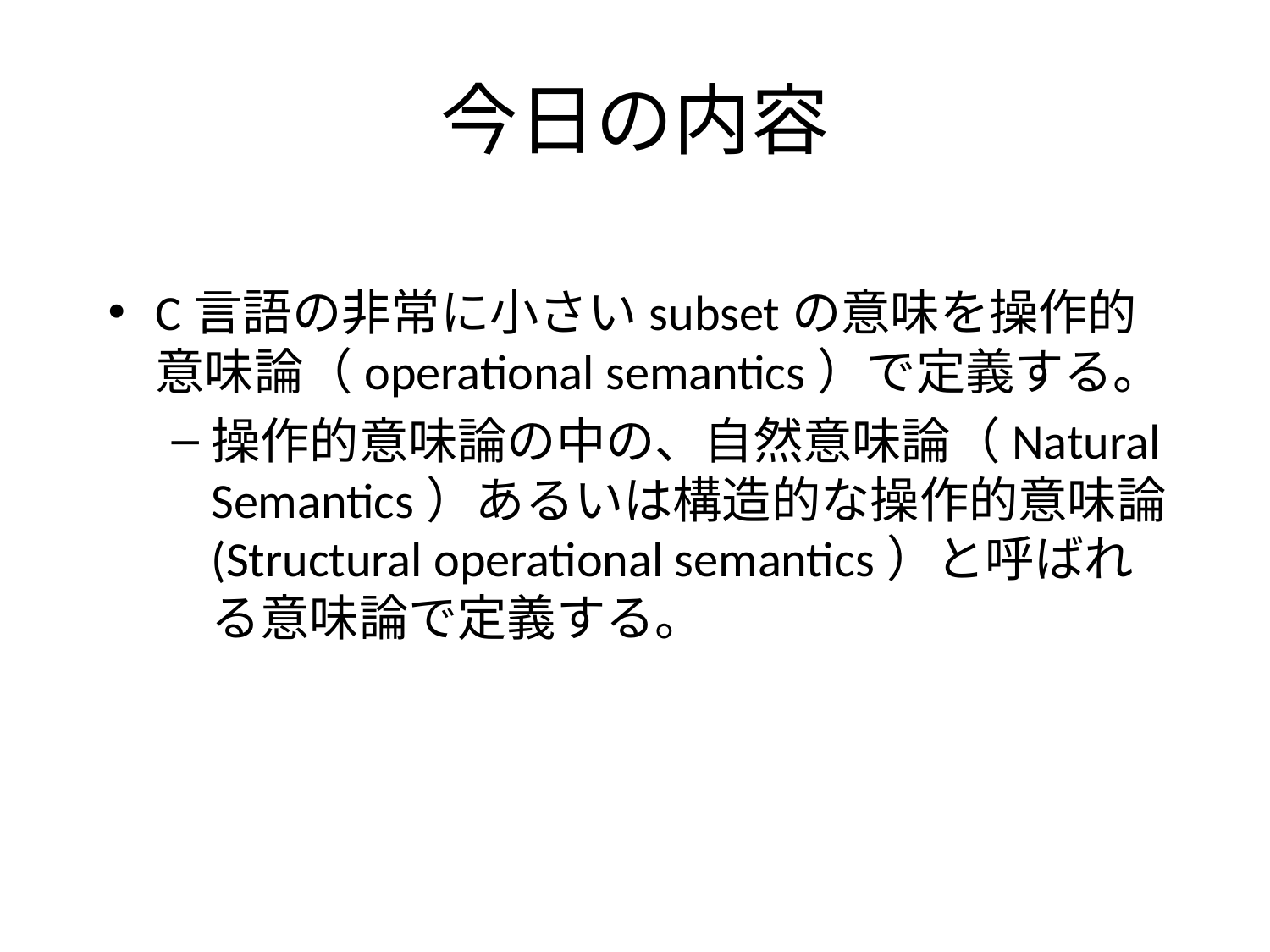

# 今日の内容
C言語の非常に小さいsubsetの意味を操作的意味論（operational semantics）で定義する。
操作的意味論の中の、自然意味論（Natural Semantics）あるいは構造的な操作的意味論(Structural operational semantics）と呼ばれる意味論で定義する。